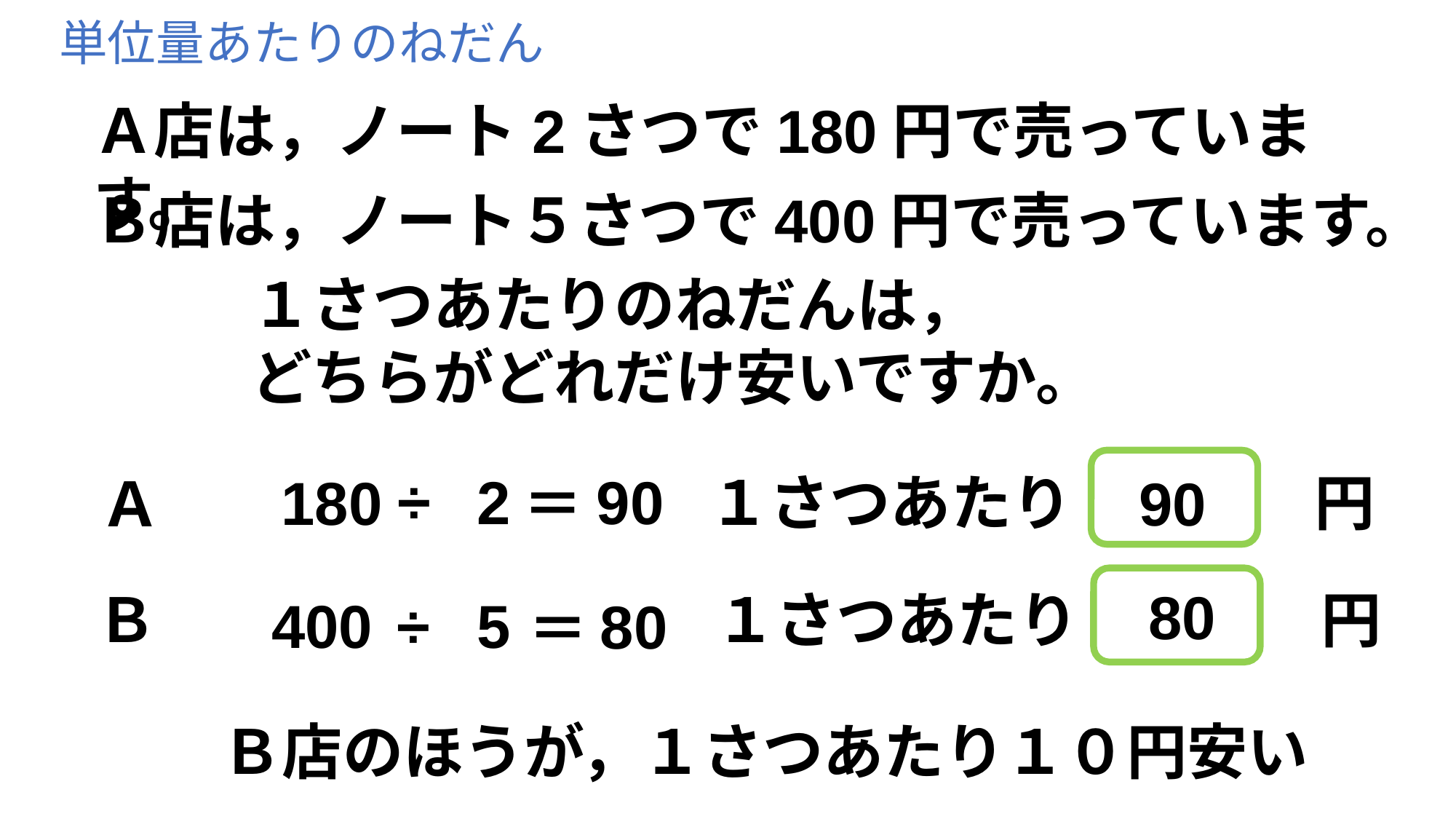

単位量あたりのねだん
Ａ店は，ノート2さつで180円で売っています。
Ｂ店は，ノート５さつで400円で売っています。
１さつあたりのねだんは，
どちらがどれだけ安いですか。

÷
2
90
180
１さつあたり　　　　円
90
Ａ
＝

80
Ｂ
１さつあたり　　　　円
400
÷
5
80
＝
Ｂ店のほうが，１さつあたり１０円安い